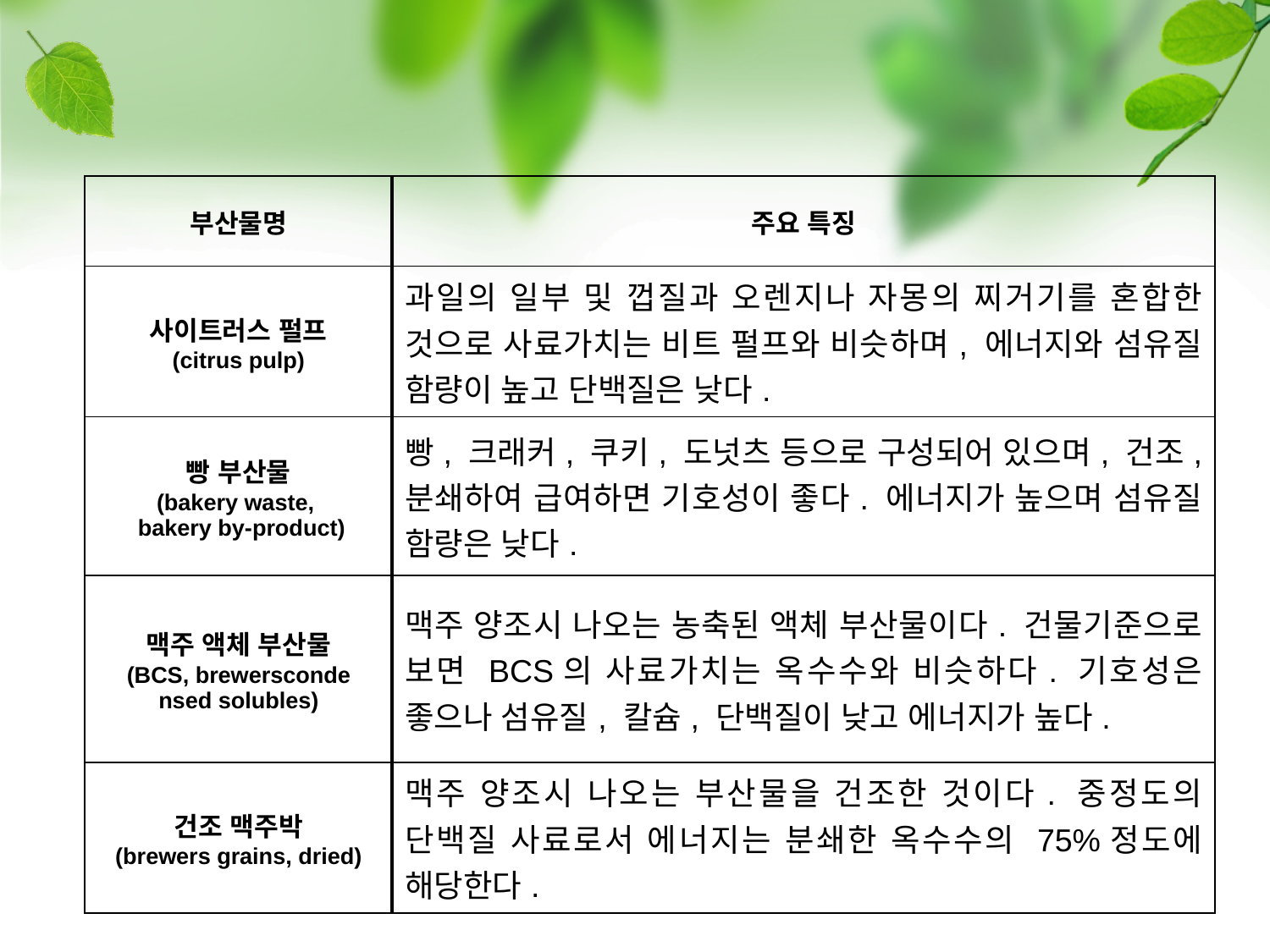

| 부산물명 | 주요 특징 |
| --- | --- |
| 사이트러스 펄프 (citrus pulp) | 과일의 일부 및 껍질과 오렌지나 자몽의 찌거기를 혼합한 것으로 사료가치는 비트 펄프와 비슷하며, 에너지와 섬유질 함량이 높고 단백질은 낮다. |
| 빵 부산물 (bakery waste,  bakery by-product) | 빵, 크래커, 쿠키, 도넛츠 등으로 구성되어 있으며, 건조, 분쇄하여 급여하면 기호성이 좋다. 에너지가 높으며 섬유질 함량은 낮다. |
| 맥주 액체 부산물 (BCS, brewersconde nsed solubles) | 맥주 양조시 나오는 농축된 액체 부산물이다. 건물기준으로 보면 BCS의 사료가치는 옥수수와 비슷하다. 기호성은 좋으나 섬유질, 칼슘, 단백질이 낮고 에너지가 높다. |
| 건조 맥주박 (brewers grains, dried) | 맥주 양조시 나오는 부산물을 건조한 것이다. 중정도의 단백질 사료로서 에너지는 분쇄한 옥수수의 75%정도에 해당한다. |